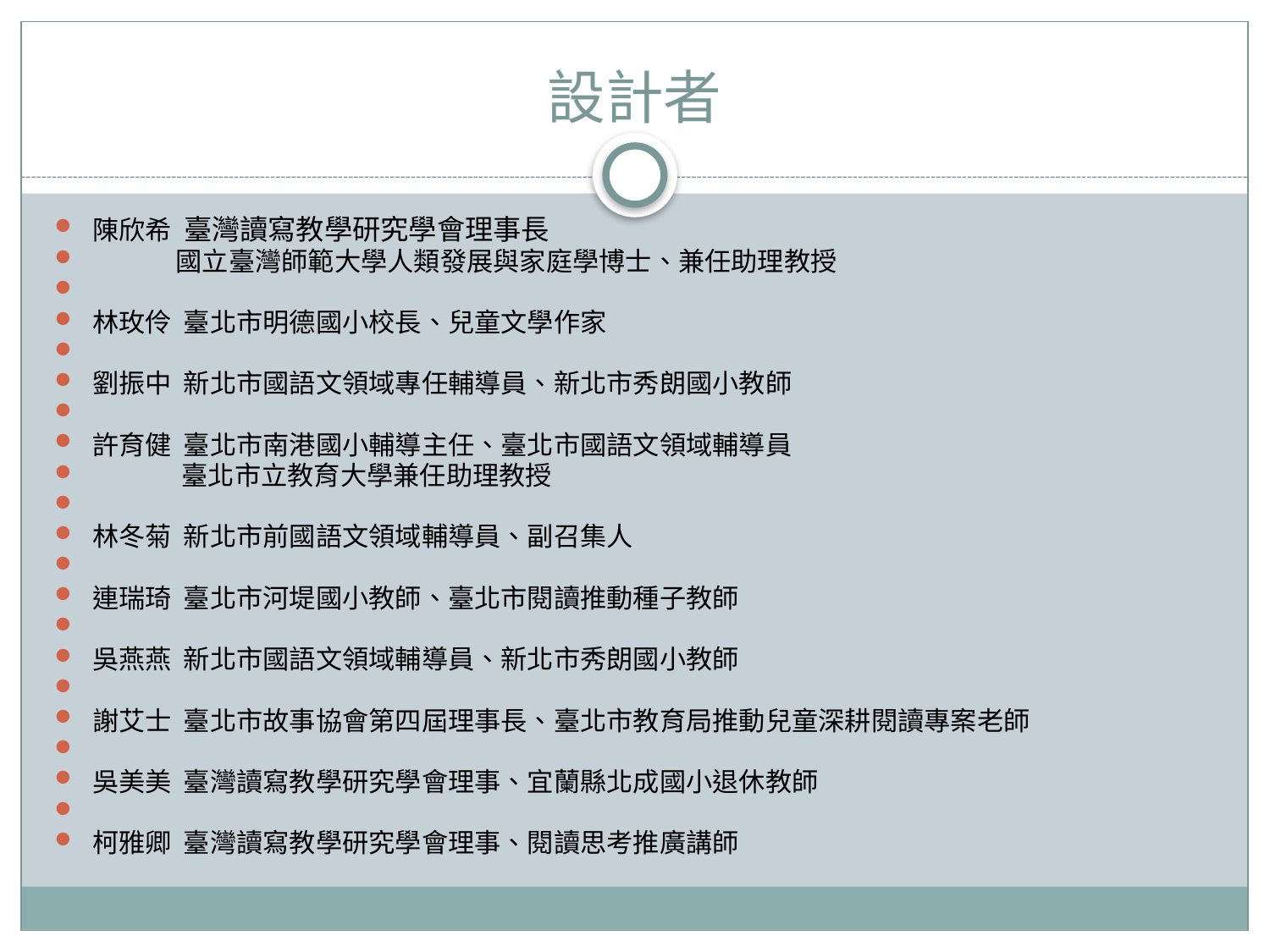

# 設計者
陳欣希  臺灣讀寫教學研究學會理事長
             國立臺灣師範大學人類發展與家庭學博士、兼任助理教授

林玫伶  臺北市明德國小校長、兒童文學作家

劉振中  新北市國語文領域專任輔導員、新北市秀朗國小教師

許育健  臺北市南港國小輔導主任、臺北市國語文領域輔導員
              臺北市立教育大學兼任助理教授

林冬菊  新北市前國語文領域輔導員、副召集人

連瑞琦  臺北市河堤國小教師、臺北市閱讀推動種子教師

吳燕燕  新北市國語文領域輔導員、新北市秀朗國小教師

謝艾士  臺北市故事協會第四屆理事長、臺北市教育局推動兒童深耕閱讀專案老師

吳美美  臺灣讀寫教學研究學會理事、宜蘭縣北成國小退休教師

柯雅卿  臺灣讀寫教學研究學會理事、閱讀思考推廣講師